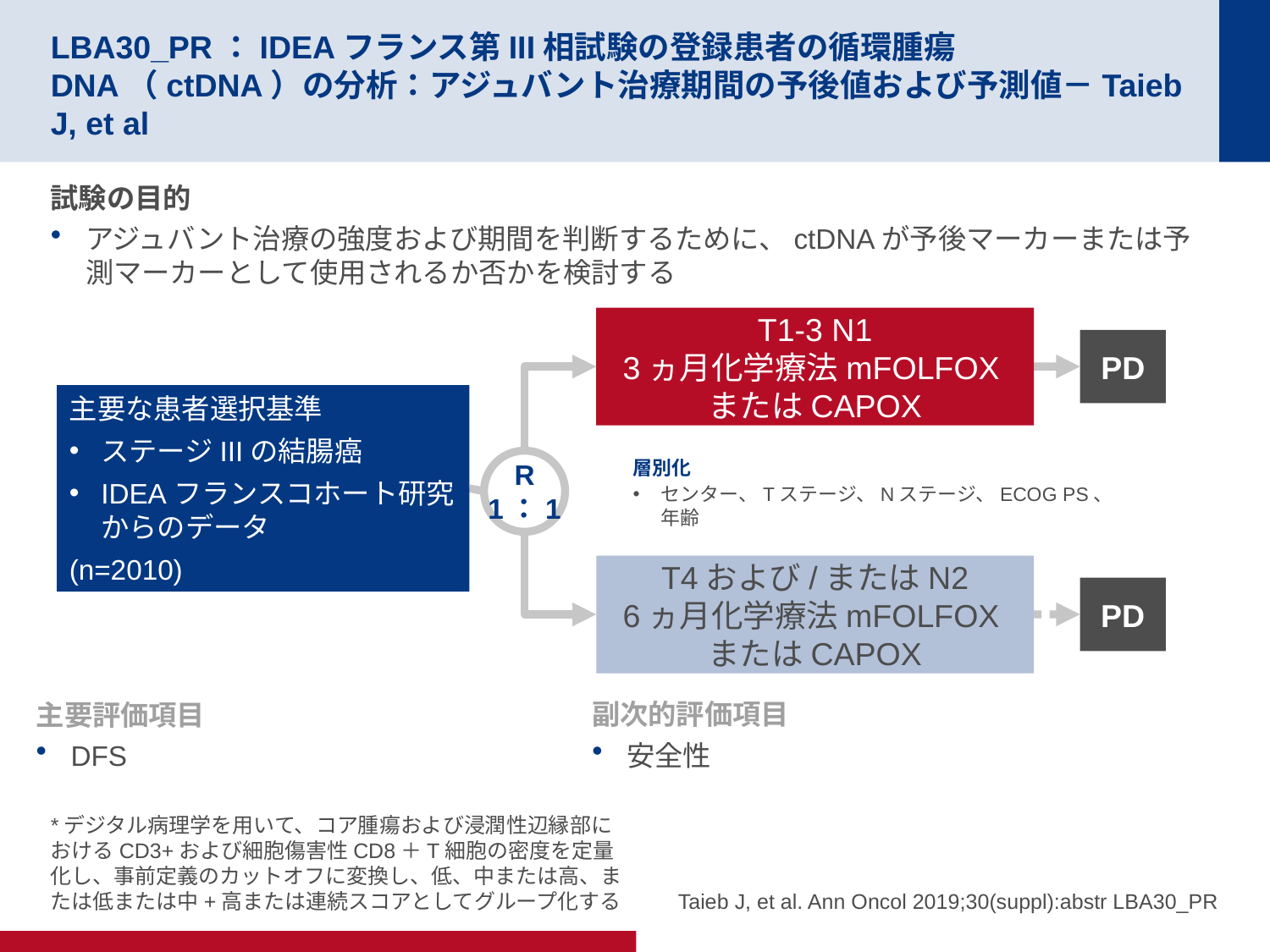

# LBA30_PR：IDEAフランス第III相試験の登録患者の循環腫瘍DNA（ctDNA）の分析：アジュバント治療期間の予後値および予測値－Taieb J, et al
試験の目的
アジュバント治療の強度および期間を判断するために、ctDNAが予後マーカーまたは予測マーカーとして使用されるか否かを検討する
T1-3 N1
3ヵ月化学療法mFOLFOXまたはCAPOX
PD
主要な患者選択基準
ステージIIIの結腸癌
IDEAフランスコホート研究からのデータ
(n=2010)
層別化
センター、Tステージ、Nステージ、ECOG PS、年齢
R
1：1
T4および/またはN2
6ヵ月化学療法mFOLFOXまたはCAPOX
PD
主要評価項目
DFS

副次的評価項目
安全性
*デジタル病理学を用いて、コア腫瘍および浸潤性辺縁部におけるCD3+および細胞傷害性CD8＋T細胞の密度を定量化し、事前定義のカットオフに変換し、低、中または高、または低または中+高または連続スコアとしてグループ化する
Taieb J, et al. Ann Oncol 2019;30(suppl):abstr LBA30_PR